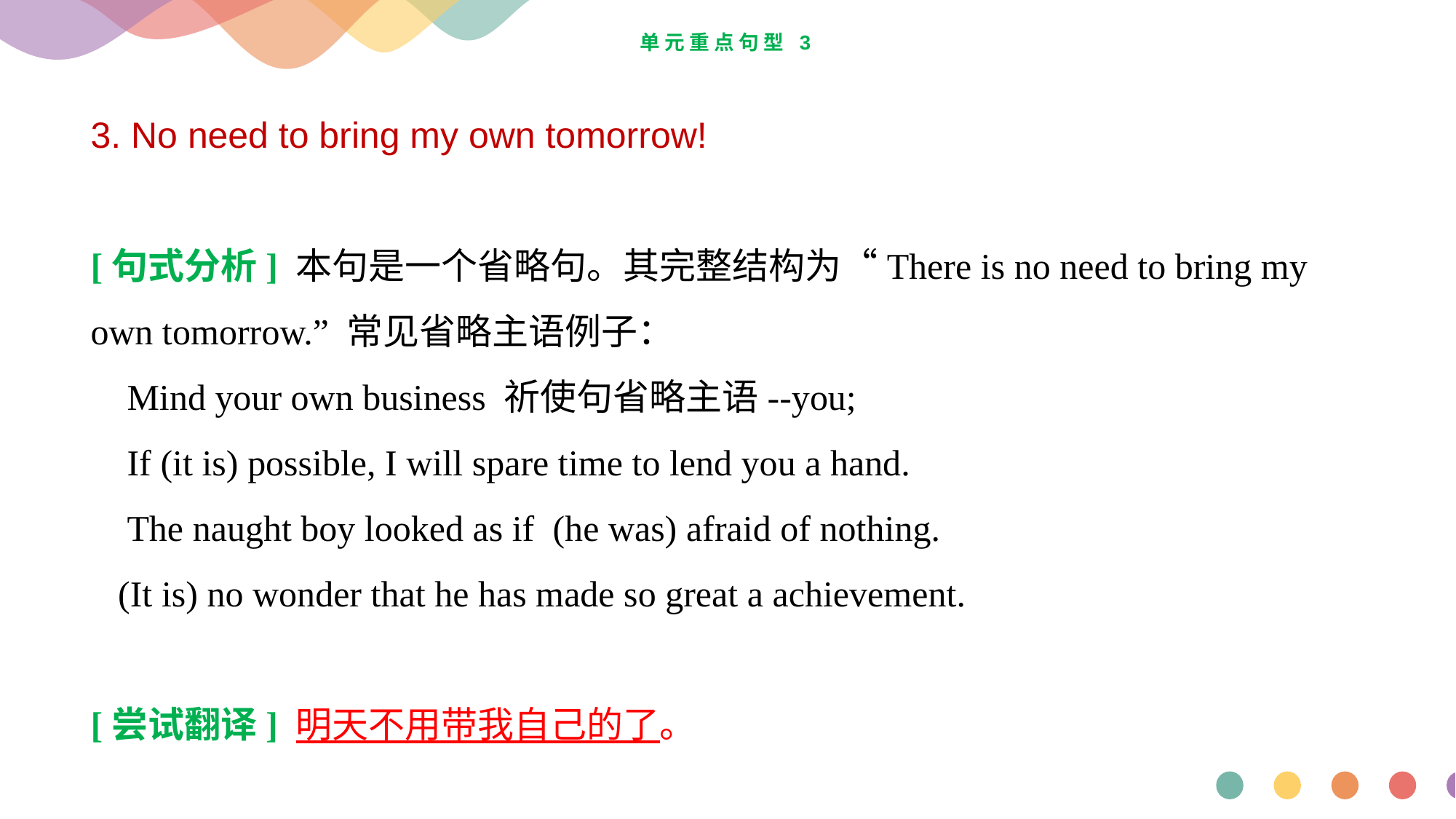

# 单元重点句型 3
3. No need to bring my own tomorrow!

[句式分析] 本句是一个省略句。其完整结构为“There is no need to bring my own tomorrow.” 常见省略主语例子：
    Mind your own business 祈使句省略主语--you;
    If (it is) possible, I will spare time to lend you a hand.
    The naught boy looked as if  (he was) afraid of nothing.
   (It is) no wonder that he has made so great a achievement.

[尝试翻译] 明天不用带我自己的了。